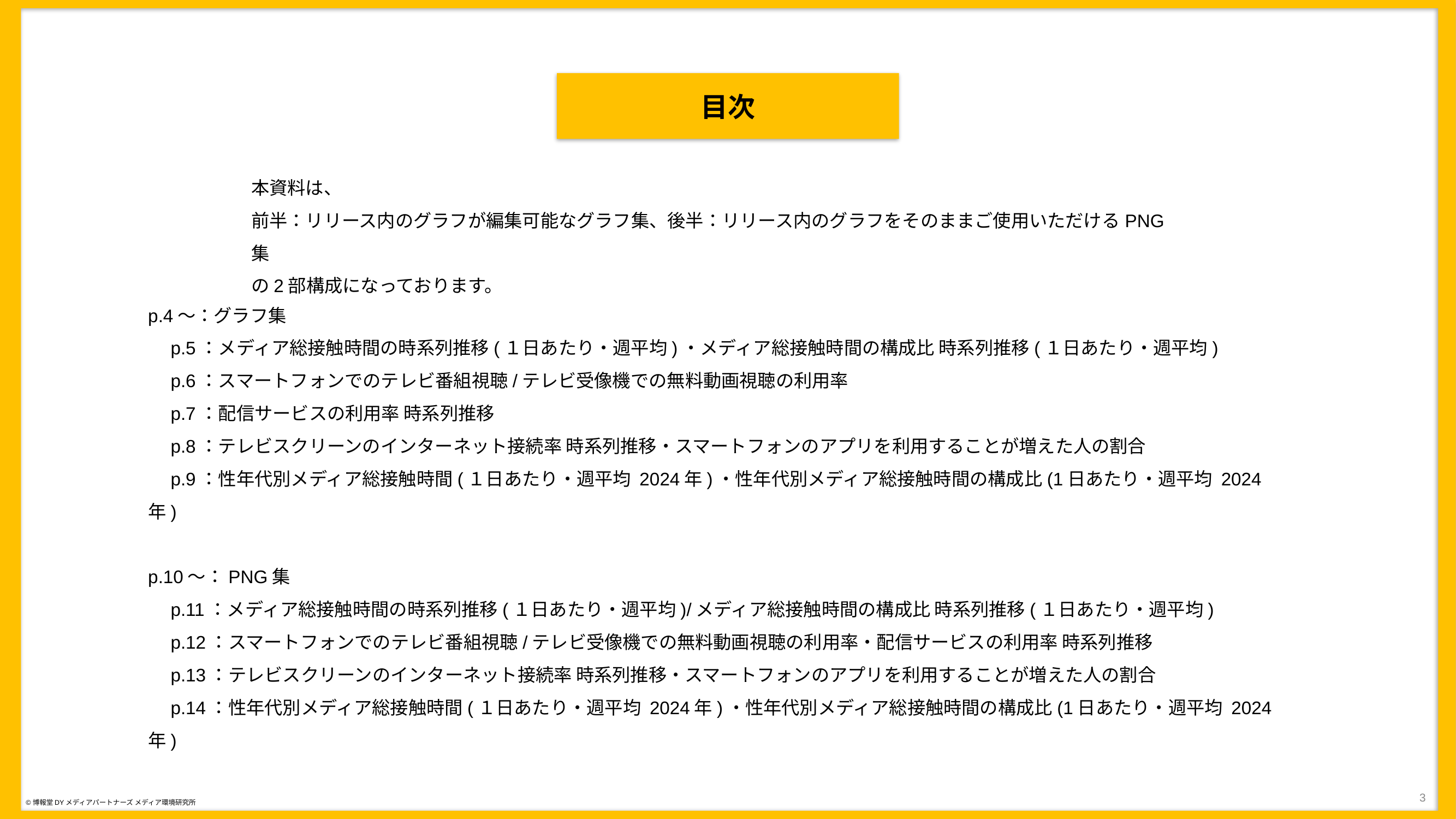

目次
本資料は、
前半：リリース内のグラフが編集可能なグラフ集、後半：リリース内のグラフをそのままご使用いただけるPNG集
の2部構成になっております。
p.4～：グラフ集
　p.5：メディア総接触時間の時系列推移(１日あたり・週平均)・メディア総接触時間の構成比 時系列推移(１日あたり・週平均)
　p.6：スマートフォンでのテレビ番組視聴/テレビ受像機での無料動画視聴の利用率
　p.7：配信サービスの利用率 時系列推移
　p.8：テレビスクリーンのインターネット接続率 時系列推移・スマートフォンのアプリを利用することが増えた人の割合
　p.9：性年代別メディア総接触時間(１日あたり・週平均 2024年)・性年代別メディア総接触時間の構成比(1日あたり・週平均 2024年)

p.10～：PNG集
　p.11：メディア総接触時間の時系列推移(１日あたり・週平均)/メディア総接触時間の構成比 時系列推移(１日あたり・週平均)
　p.12：スマートフォンでのテレビ番組視聴/テレビ受像機での無料動画視聴の利用率・配信サービスの利用率 時系列推移
　p.13：テレビスクリーンのインターネット接続率 時系列推移・スマートフォンのアプリを利用することが増えた人の割合
　p.14：性年代別メディア総接触時間(１日あたり・週平均 2024年)・性年代別メディア総接触時間の構成比(1日あたり・週平均 2024年)
3